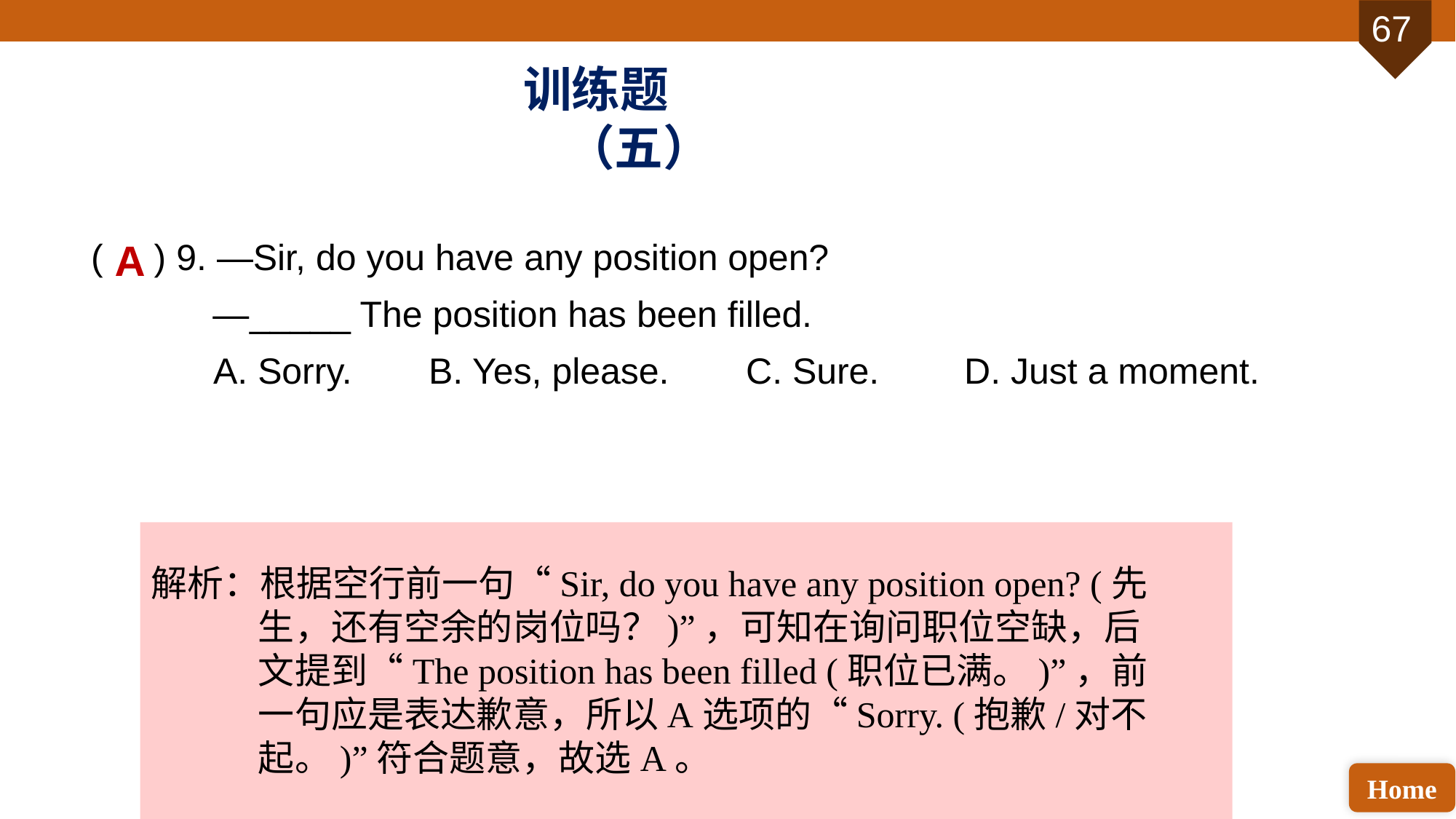

训练题（五）
(     ) 9. —Sir, do you have any position open?
            —_____ The position has been filled.
            A. Sorry.	 B. Yes, please. 	C. Sure. 	D. Just a moment.
A

解析：根据空行前一句“Sir, do you have any position open? (先生，还有空余的岗位吗？)”，可知在询问职位空缺，后文提到“The position has been filled (职位已满。)”，前一句应是表达歉意，所以A选项的“Sorry. (抱歉/对不起。)”符合题意，故选A。